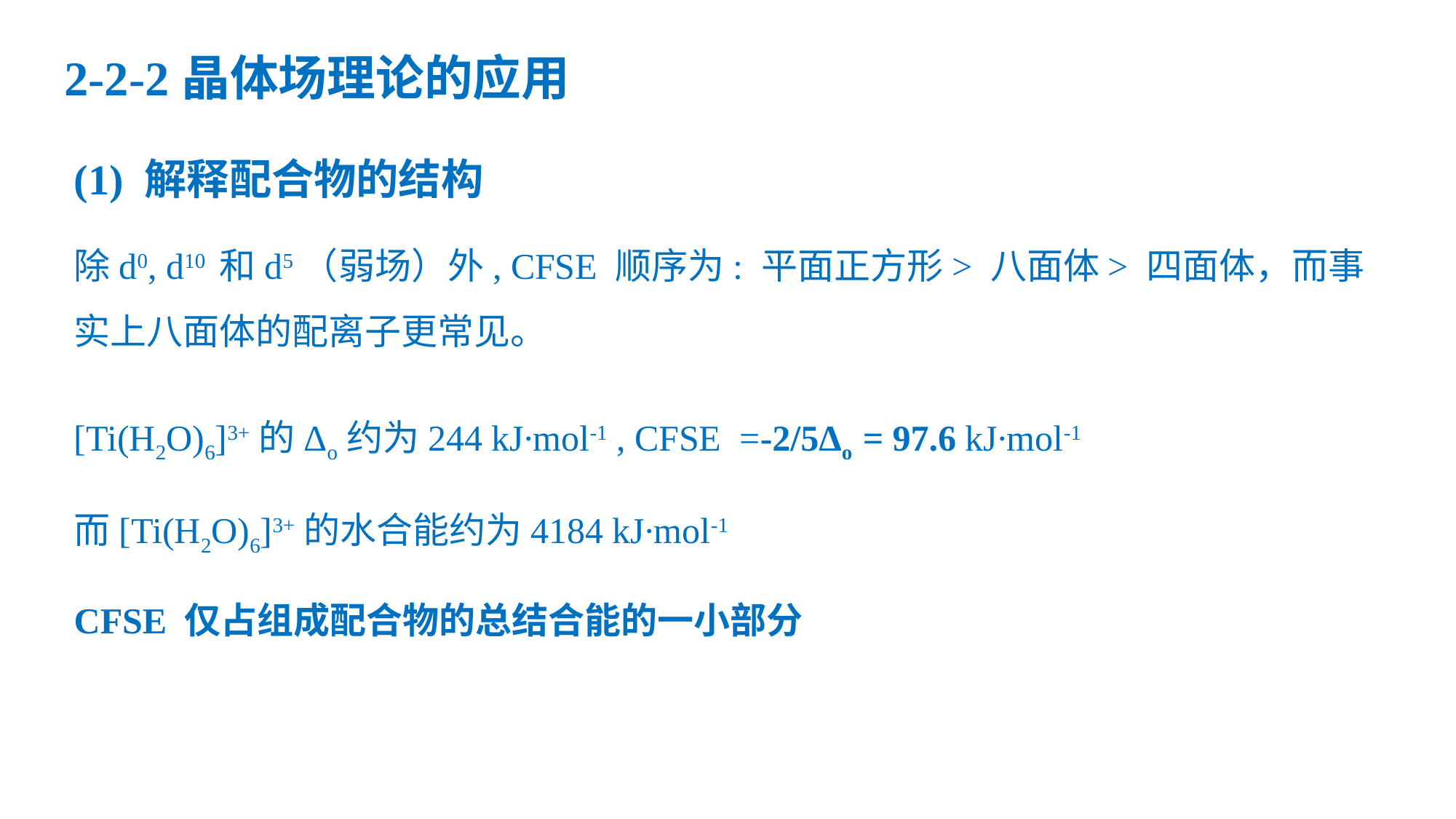

# 2-2-2晶体场理论的应用
(1) 解释配合物的结构
除d0, d10 和d5（弱场）外, CFSE 顺序为: 平面正方形> 八面体> 四面体，而事实上八面体的配离子更常见。
[Ti(H2O)6]3+的Δo约为244 kJ∙mol-1 , CFSE  =-2/5Δo  = 97.6 kJ∙mol-1
而[Ti(H2O)6]3+的水合能约为4184 kJ∙mol-1
CFSE 仅占组成配合物的总结合能的一小部分